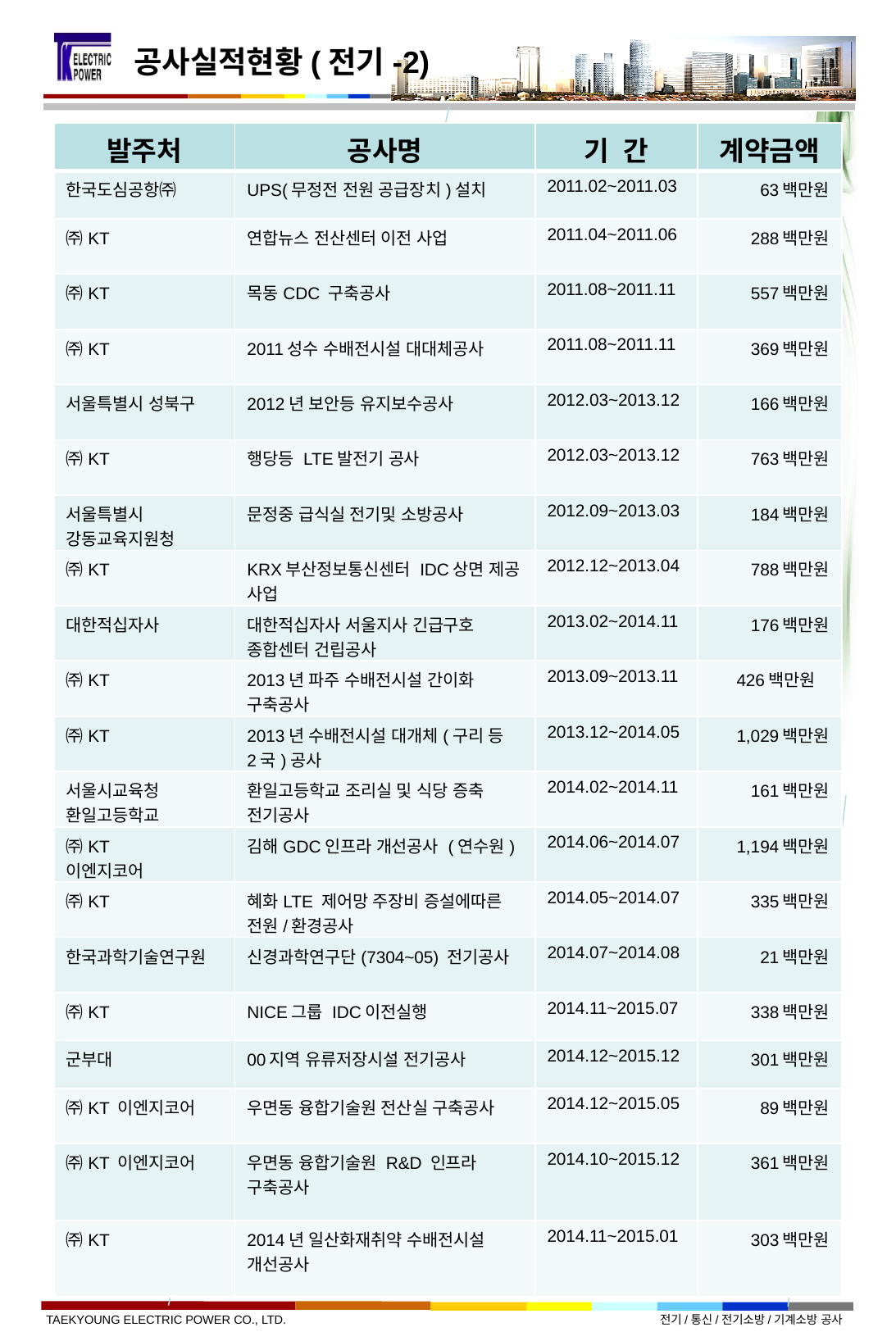

공사실적현황(전기-2)
| 발주처 | 공사명 | 기 간 | 계약금액 |
| --- | --- | --- | --- |
| 한국도심공항㈜ | UPS(무정전 전원 공급장치)설치 | 2011.02~2011.03 | 63백만원 |
| ㈜KT | 연합뉴스 전산센터 이전 사업 | 2011.04~2011.06 | 288백만원 |
| ㈜KT | 목동CDC 구축공사 | 2011.08~2011.11 | 557백만원 |
| ㈜KT | 2011성수 수배전시설 대대체공사 | 2011.08~2011.11 | 369백만원 |
| 서울특별시 성북구 | 2012년 보안등 유지보수공사 | 2012.03~2013.12 | 166백만원 |
| ㈜KT | 행당등 LTE발전기 공사 | 2012.03~2013.12 | 763백만원 |
| 서울특별시 강동교육지원청 | 문정중 급식실 전기및 소방공사 | 2012.09~2013.03 | 184백만원 |
| ㈜KT | KRX부산정보통신센터 IDC상면 제공 사업 | 2012.12~2013.04 | 788백만원 |
| 대한적십자사 | 대한적십자사 서울지사 긴급구호 종합센터 건립공사 | 2013.02~2014.11 | 176백만원 |
| ㈜KT | 2013년 파주 수배전시설 간이화 구축공사 | 2013.09~2013.11 | 426백만원 |
| ㈜KT | 2013년 수배전시설 대개체(구리 등 2국)공사 | 2013.12~2014.05 | 1,029백만원 |
| 서울시교육청 환일고등학교 | 환일고등학교 조리실 및 식당 증축 전기공사 | 2014.02~2014.11 | 161백만원 |
| ㈜KT 이엔지코어 | 김해GDC인프라 개선공사 (연수원) | 2014.06~2014.07 | 1,194백만원 |
| ㈜KT | 혜화LTE 제어망 주장비 증설에따른 전원/환경공사 | 2014.05~2014.07 | 335백만원 |
| 한국과학기술연구원 | 신경과학연구단(7304~05) 전기공사 | 2014.07~2014.08 | 21백만원 |
| ㈜KT | NICE그룹 IDC이전실행 | 2014.11~2015.07 | 338백만원 |
| 군부대 | 00지역 유류저장시설 전기공사 | 2014.12~2015.12 | 301백만원 |
| ㈜KT 이엔지코어 | 우면동 융합기술원 전산실 구축공사 | 2014.12~2015.05 | 89백만원 |
| ㈜KT 이엔지코어 | 우면동 융합기술원 R&D 인프라 구축공사 | 2014.10~2015.12 | 361백만원 |
| ㈜KT | 2014년 일산화재취약 수배전시설 개선공사 | 2014.11~2015.01 | 303백만원 |